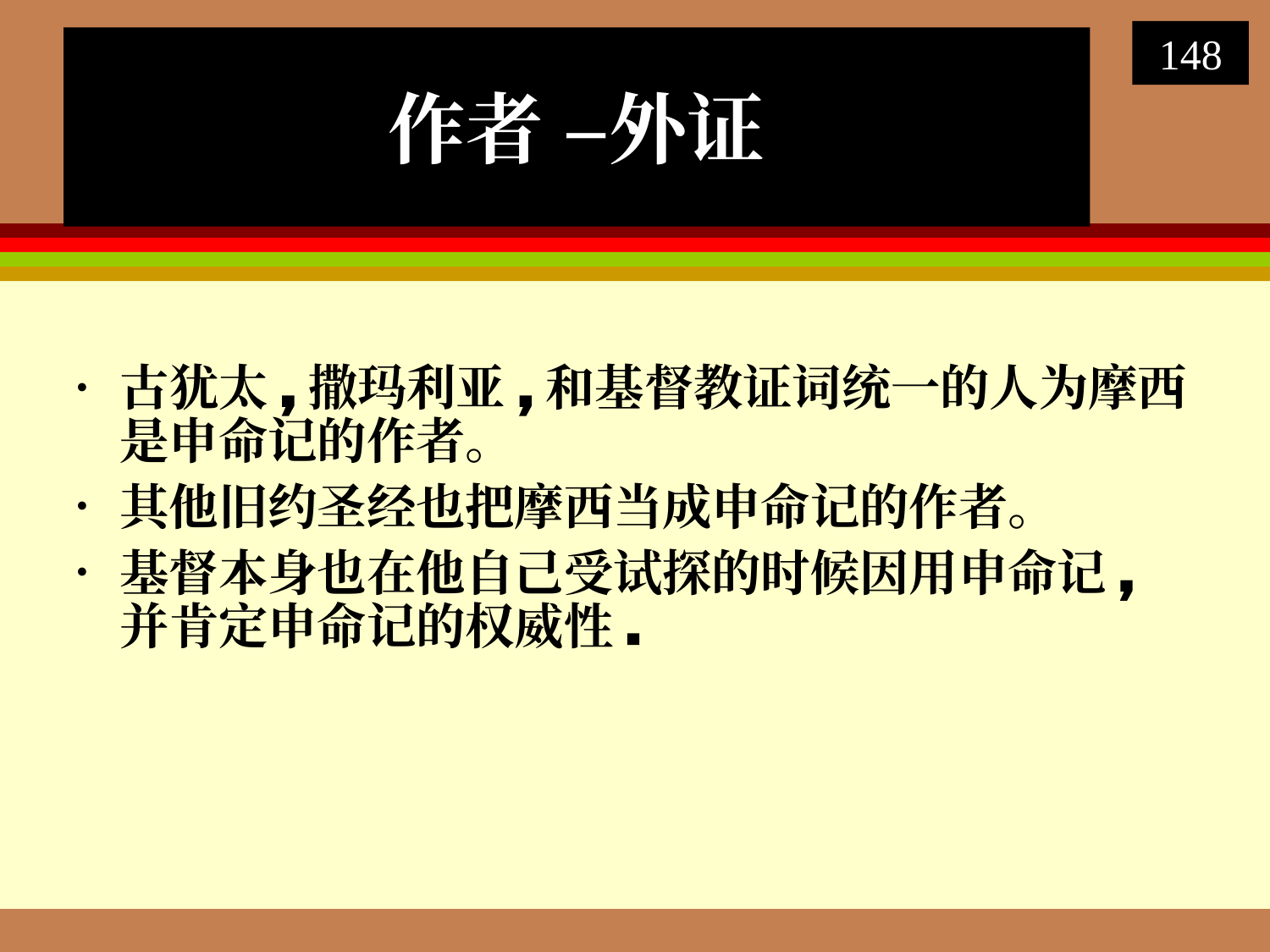

148
作者 –外证

古犹太,撒玛利亚,和基督教证词统一的人为摩西是申命记的作者。
其他旧约圣经也把摩西当成申命记的作者。
基督本身也在他自己受试探的时候因用申命记,并肯定申命记的权威性.